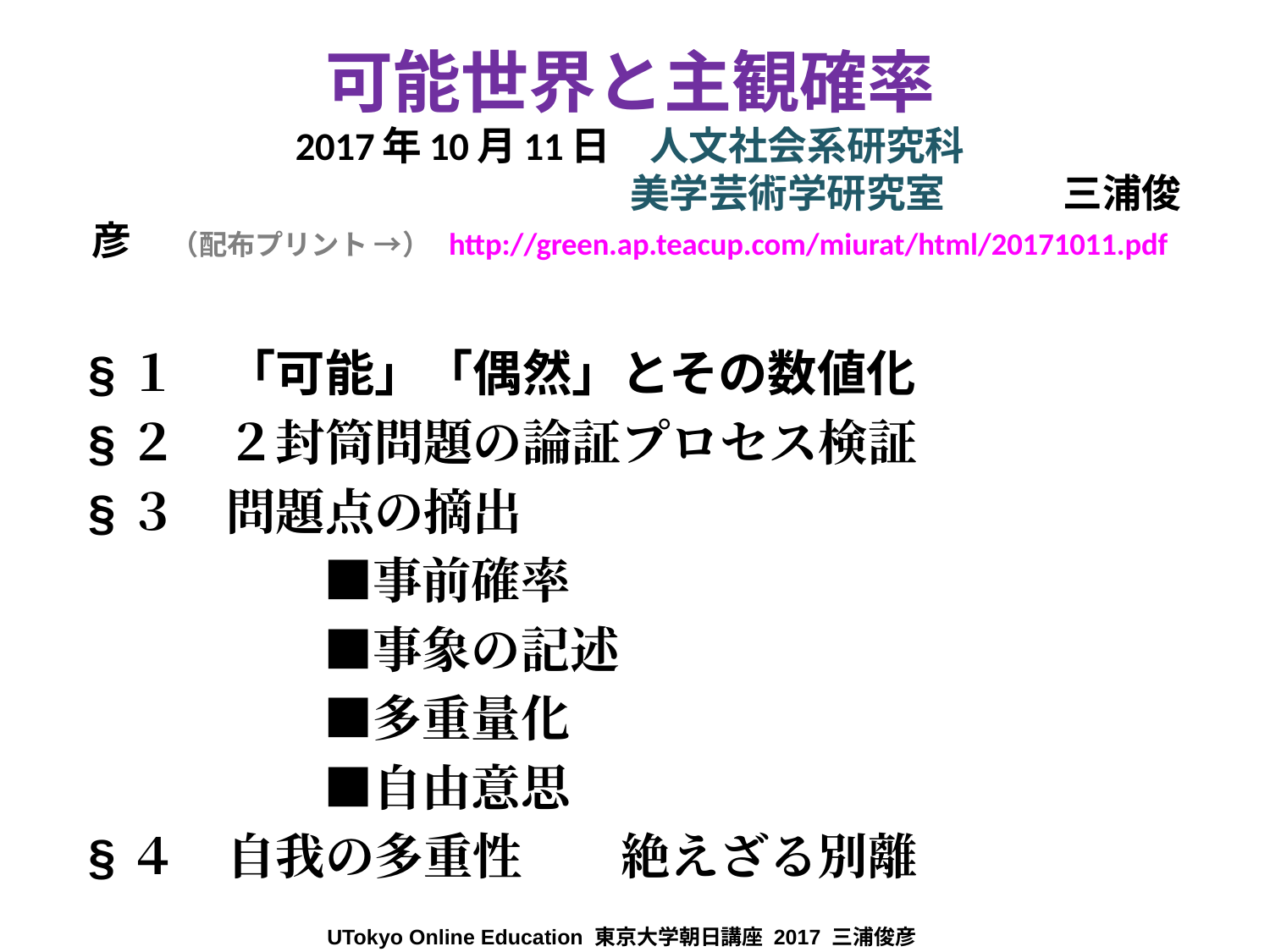

# 可能世界と主観確率 2017年10月11日　人文社会系研究科 　　　　　　　　　　　　　　美学芸術学研究室　　　三浦俊彦　（配布プリント →）  http://green.ap.teacup.com/miurat/html/20171011.pdf
　§１　「可能」「偶然」とその数値化
　§２　２封筒問題の論証プロセス検証
　§３　問題点の摘出
　　　　　　■事前確率
　　　　　　■事象の記述
　　　　　　■多重量化
　　　　　　■自由意思
　§４　自我の多重性　　絶えざる別離
UTokyo Online Education 東京大学朝日講座 2017 三浦俊彦　CC BY-NC-ND